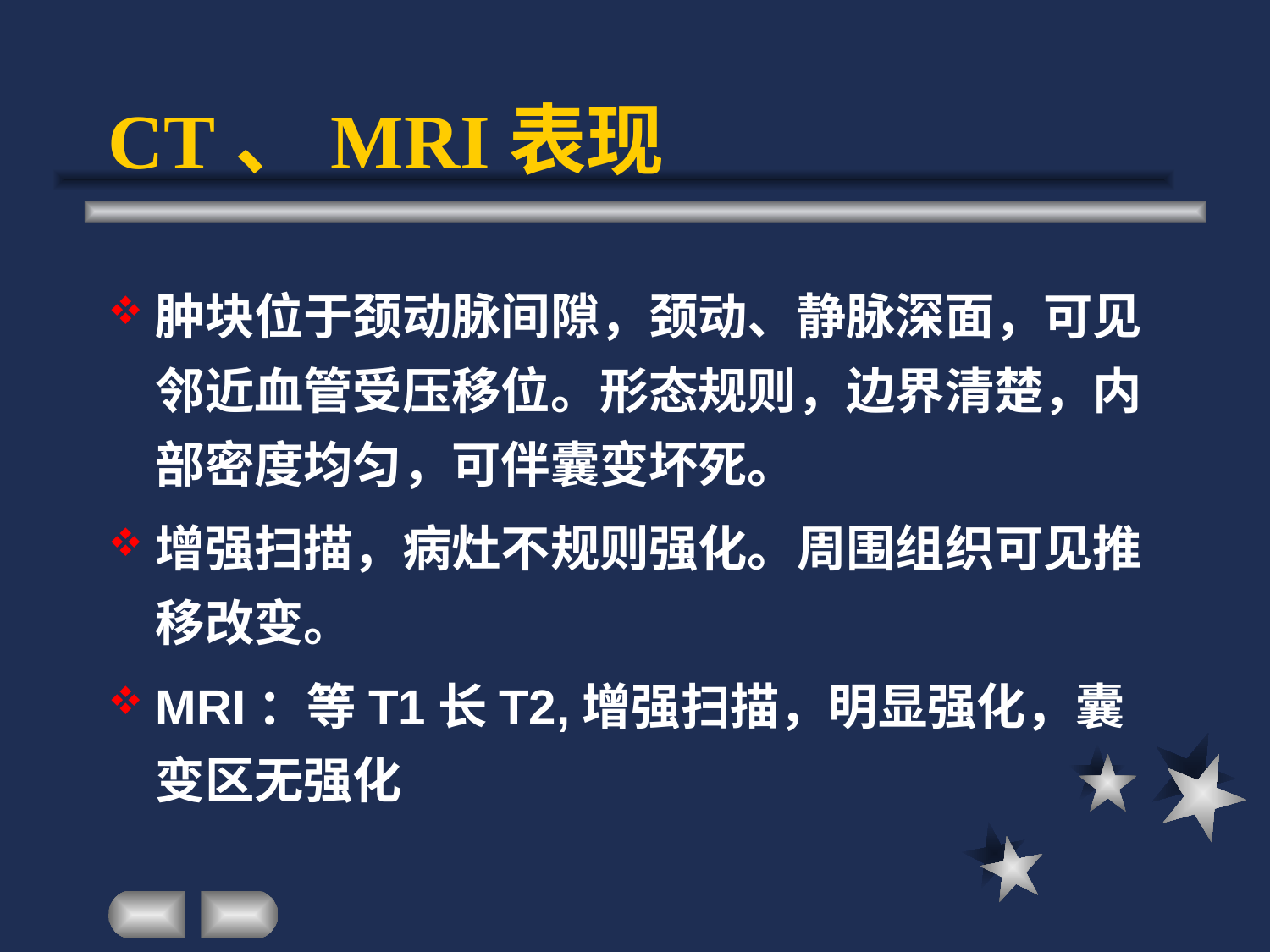

# CT、MRI表现
肿块位于颈动脉间隙，颈动、静脉深面，可见邻近血管受压移位。形态规则，边界清楚，内部密度均匀，可伴囊变坏死。
增强扫描，病灶不规则强化。周围组织可见推移改变。
MRI：等T1长T2,增强扫描，明显强化，囊变区无强化